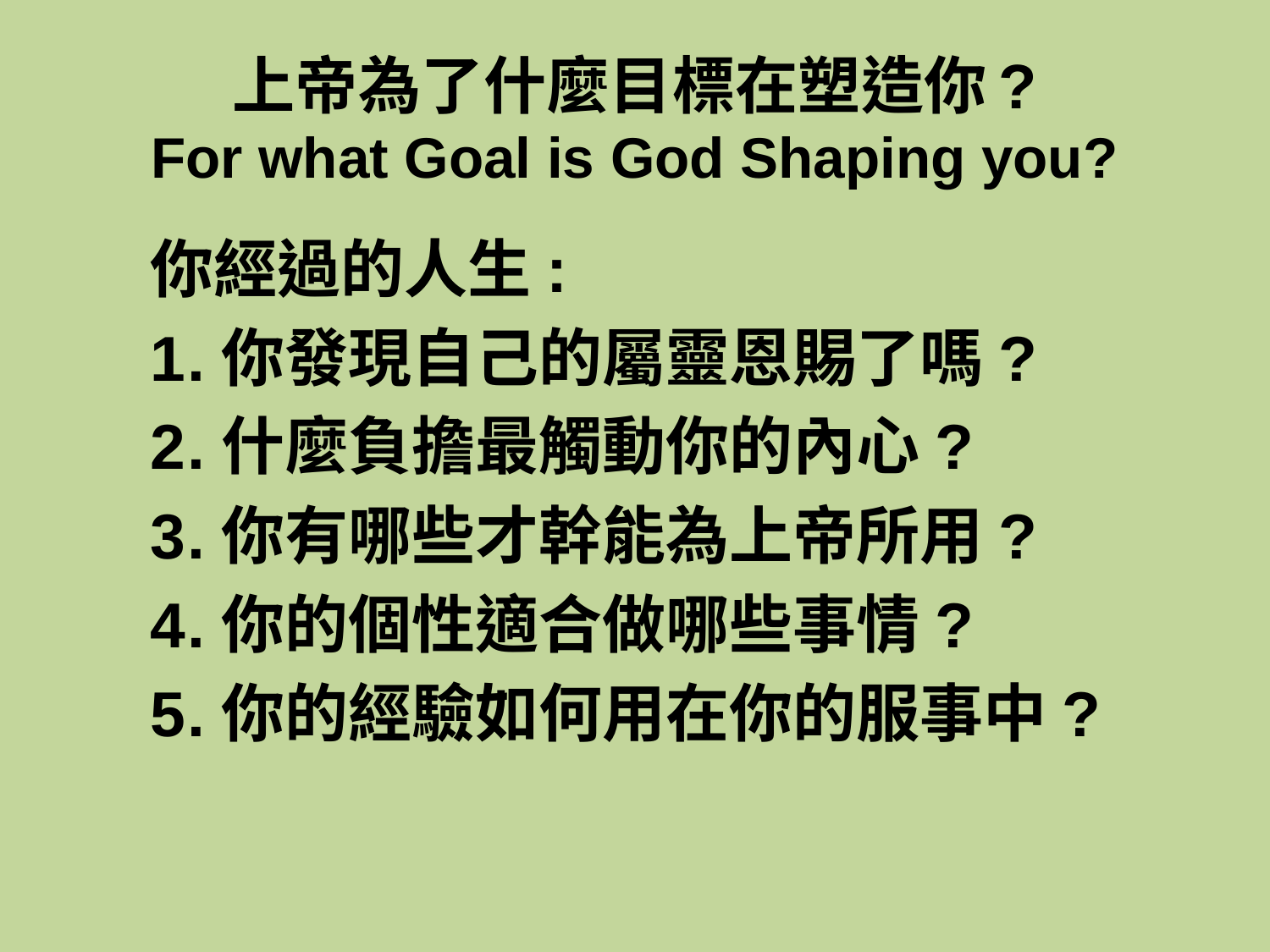

# 上帝為了什麼目標在塑造你? For what Goal is God Shaping you?
你經過的人生:
你發現自己的屬靈恩賜了嗎?
什麼負擔最觸動你的內心?
你有哪些才幹能為上帝所用?
你的個性適合做哪些事情?
你的經驗如何用在你的服事中?